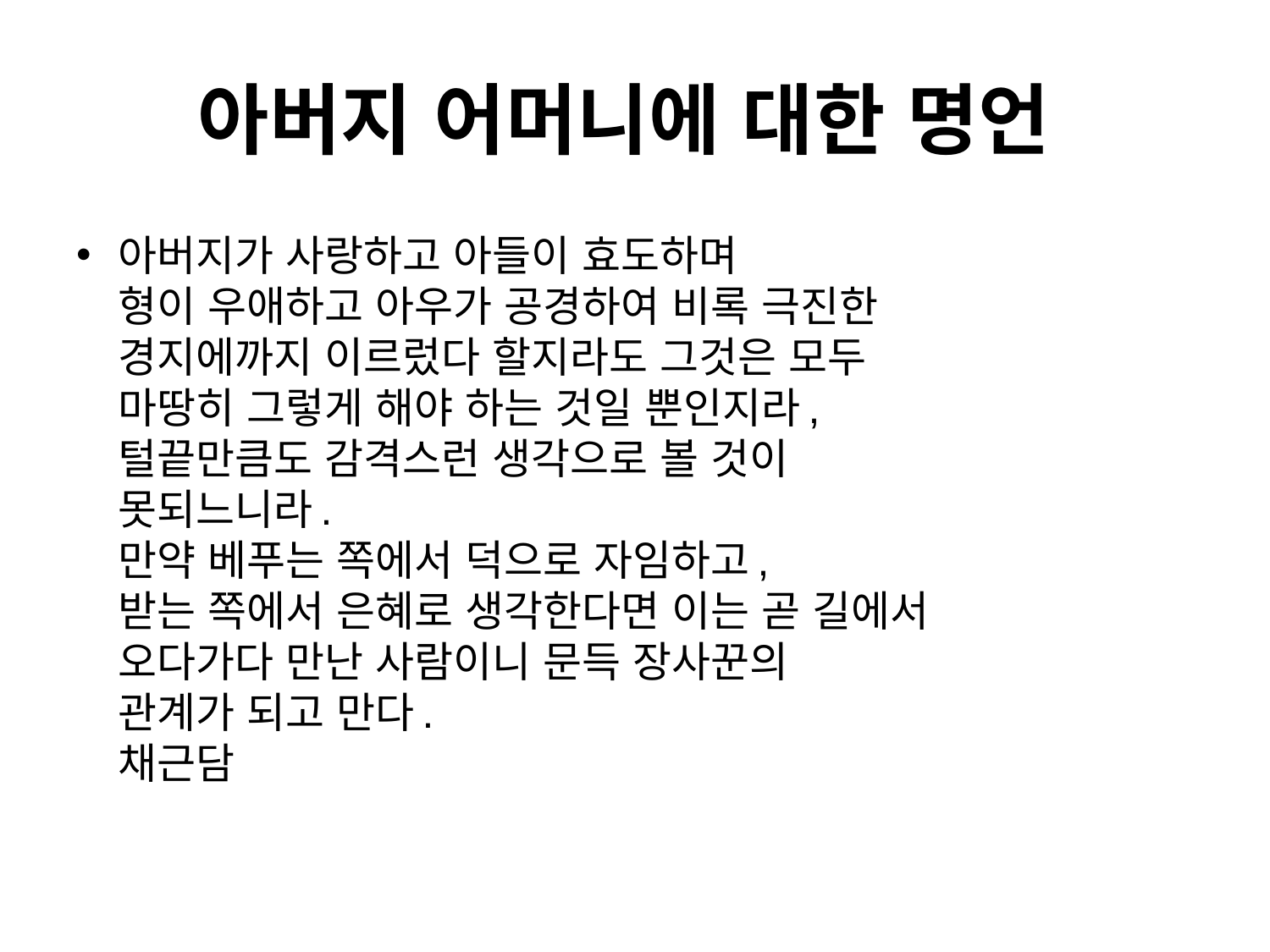

# 아버지 어머니에 대한 명언
아버지가 사랑하고 아들이 효도하며
형이 우애하고 아우가 공경하여 비록 극진한
경지에까지 이르렀다 할지라도 그것은 모두
마땅히 그렇게 해야 하는 것일 뿐인지라,
털끝만큼도 감격스런 생각으로 볼 것이
못되느니라.
만약 베푸는 쪽에서 덕으로 자임하고,
받는 쪽에서 은혜로 생각한다면 이는 곧 길에서
오다가다 만난 사람이니 문득 장사꾼의
관계가 되고 만다.
채근담